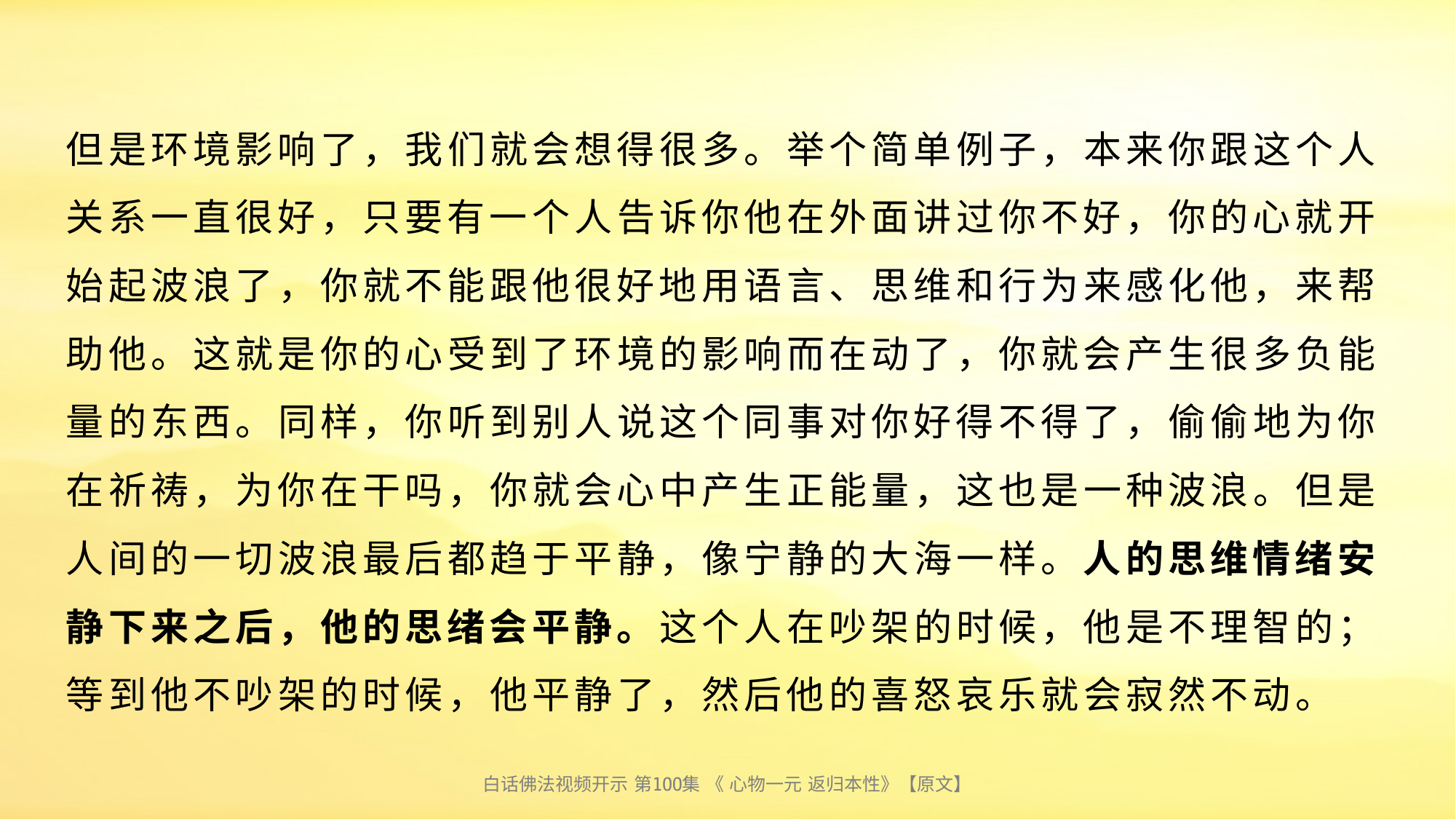

# 但是环境影响了，我们就会想得很多。举个简单例子，本来你跟这个人关系一直很好，只要有一个人告诉你他在外面讲过你不好，你的心就开始起波浪了，你就不能跟他很好地用语言、思维和行为来感化他，来帮助他。这就是你的心受到了环境的影响而在动了，你就会产生很多负能量的东西。同样，你听到别人说这个同事对你好得不得了，偷偷地为你在祈祷，为你在干吗，你就会心中产生正能量，这也是一种波浪。但是人间的一切波浪最后都趋于平静，像宁静的大海一样。人的思维情绪安静下来之后，他的思绪会平静。这个人在吵架的时候，他是不理智的；等到他不吵架的时候，他平静了，然后他的喜怒哀乐就会寂然不动。
白话佛法视频开示 第100集 《 心物一元 返归本性》【原文】